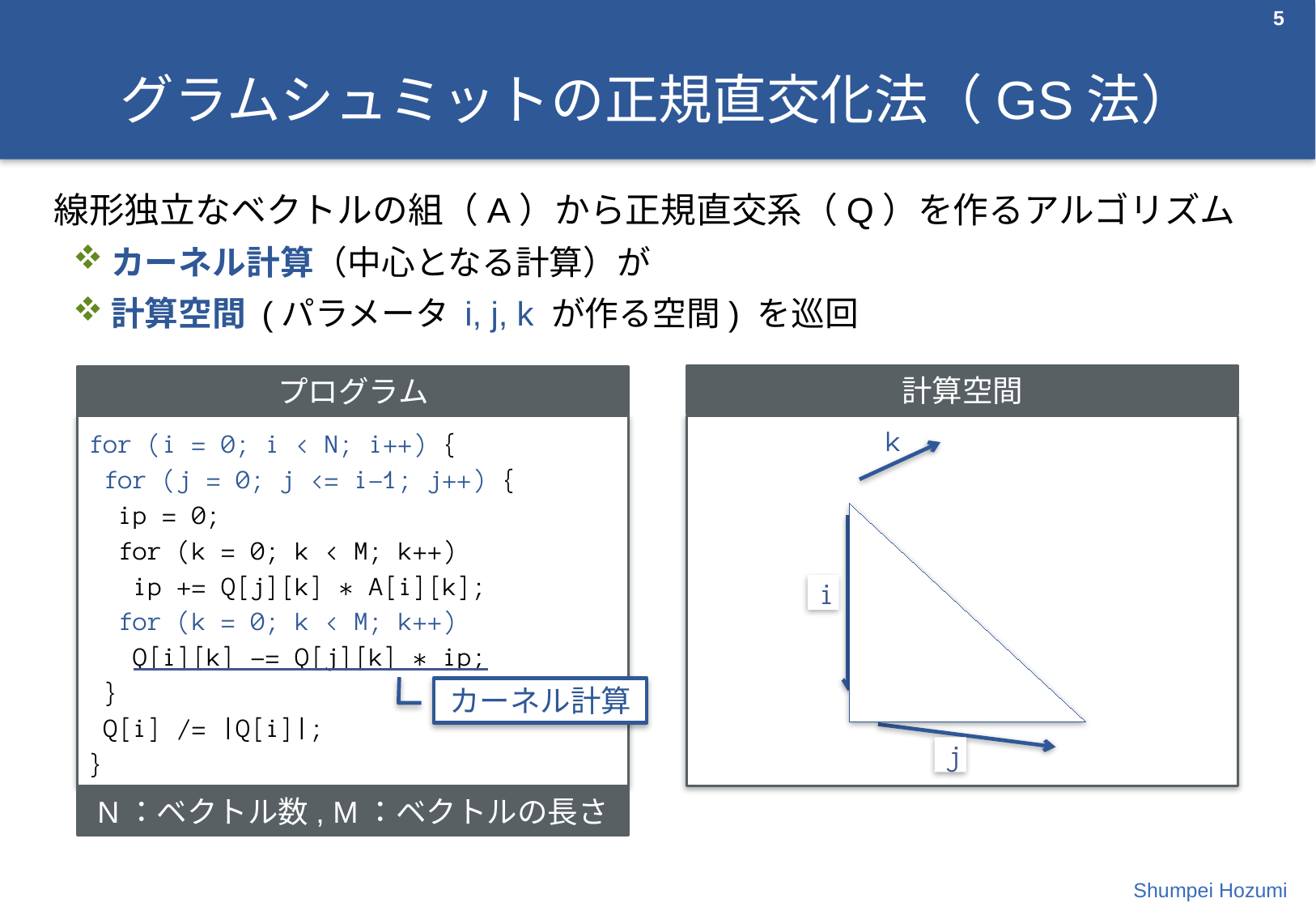

5
# グラムシュミットの正規直交化法（GS法）
線形独立なベクトルの組（A）から正規直交系（Q）を作るアルゴリズム
カーネル計算（中心となる計算）が
計算空間 (パラメータ i, j, k が作る空間) を巡回

計算空間

プログラム
for (i = 0; i < N; i++) {
 for (j = 0; j <= i-1; j++) {
  ip = 0;
  for (k = 0; k < M; k++)
   ip += Q[j][k] * A[i][k];
  for (k = 0; k < M; k++)
   Q[i][k] -= Q[j][k] * ip;
 }
 Q[i] /= |Q[i]|;
}
k
i
j

カーネル計算
N：ベクトル数, M：ベクトルの長さ
Shumpei Hozumi